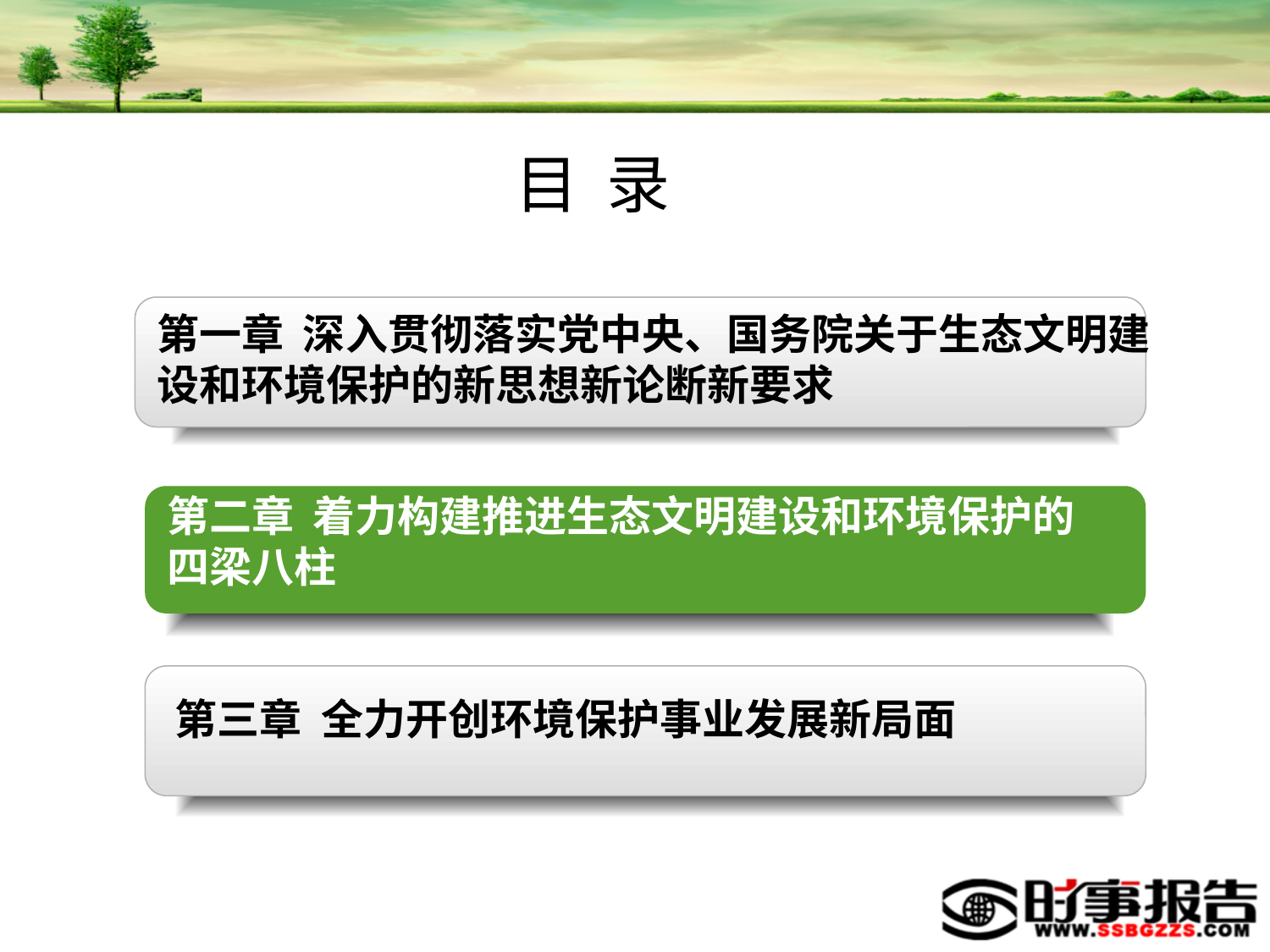

目  录

第一章  深入贯彻落实党中央、国务院关于生态文明建设和环境保护的新思想新论断新要求

第二章  着力构建推进生态文明建设和环境保护的四梁八柱

第三章  全力开创环境保护事业发展新局面